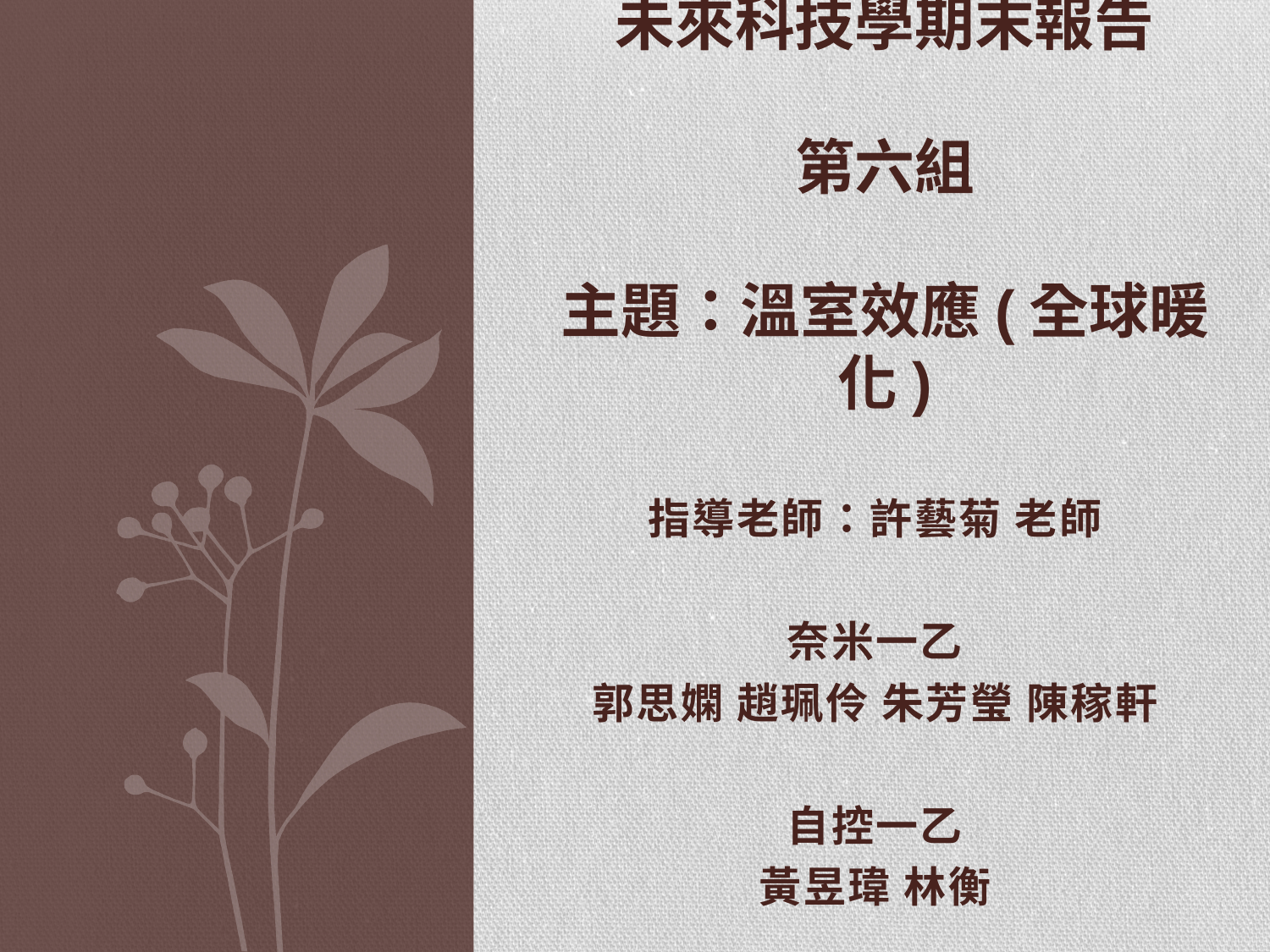

# 未來科技學期末報告 第六組 主題：溫室效應(全球暖化)
指導老師：許藝菊 老師

奈米一乙
郭思嫻 趙珮伶 朱芳瑩 陳稼軒

自控一乙
黃昱瑋 林衡